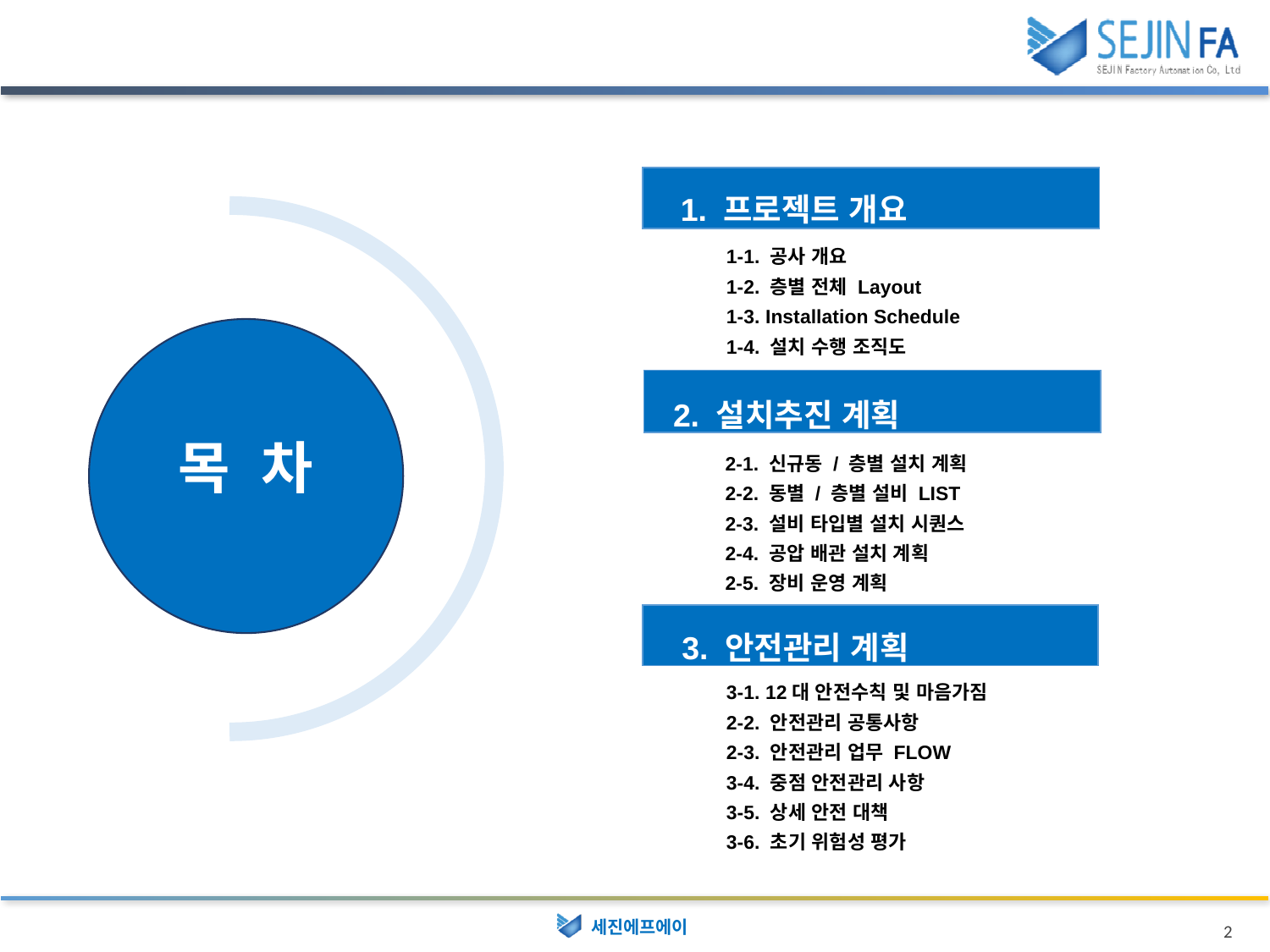

1. 프로젝트 개요

1-1. 공사 개요
1-2. 층별 전체 Layout
1-3. Installation Schedule
1-4. 설치 수행 조직도

   2. 설치추진 계획

목  차
2-1. 신규동 / 층별 설치 계획
2-2. 동별 / 층별 설비 LIST
2-3. 설비 타입별 설치 시퀀스
2-4. 공압 배관 설치 계획
2-5. 장비 운영 계획
   3. 안전관리 계획

3-1. 12대 안전수칙 및 마음가짐
2-2. 안전관리 공통사항
2-3. 안전관리 업무 FLOW
3-4. 중점 안전관리 사항
3-5. 상세 안전 대책
3-6. 초기 위험성 평가
2